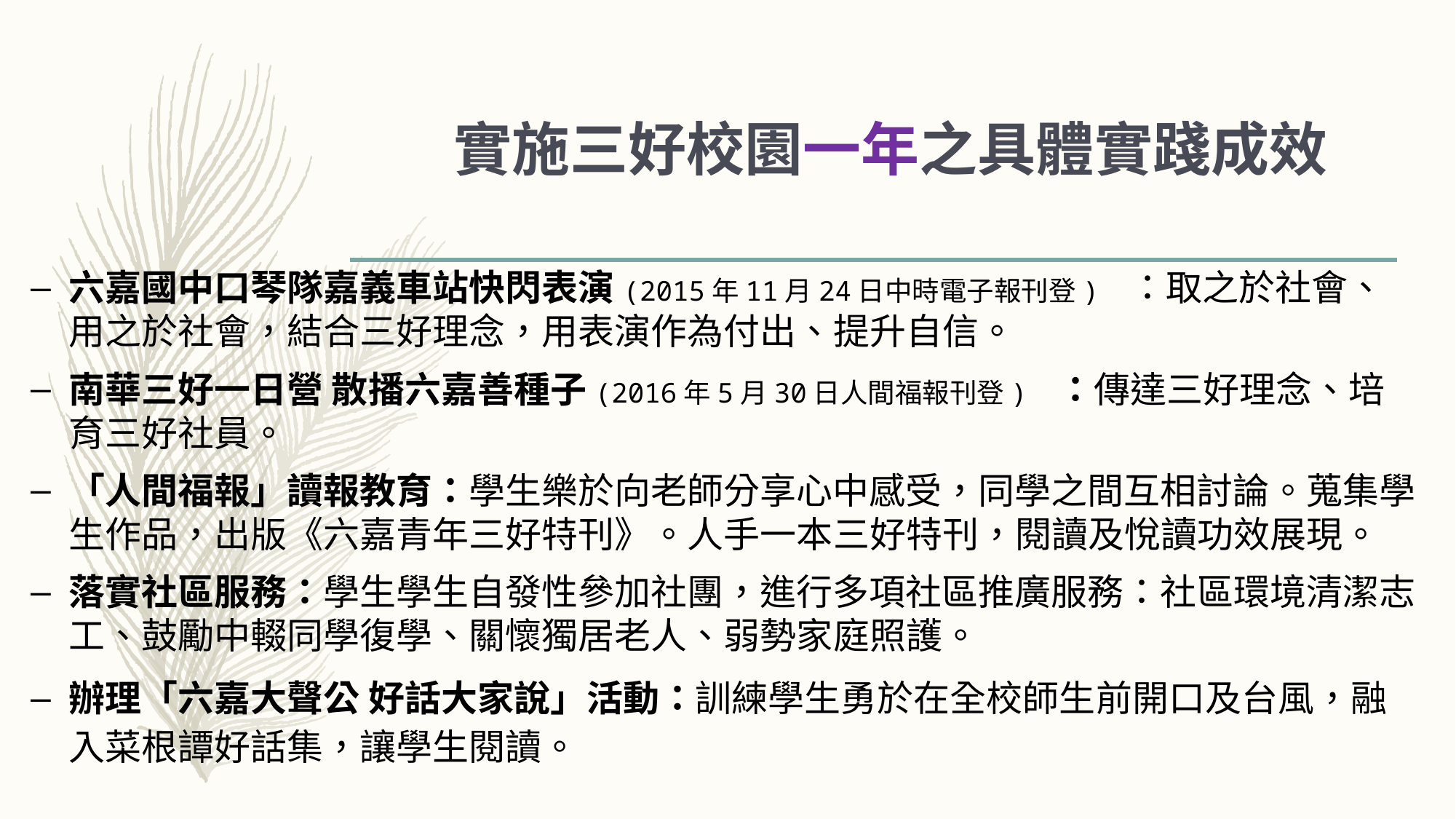

# 實施三好校園一年之具體實踐成效
六嘉國中口琴隊嘉義車站快閃表演(2015年11月24日中時電子報刊登) ：取之於社會、用之於社會，結合三好理念，用表演作為付出、提升自信。
南華三好一日營 散播六嘉善種子(2016年5月30日人間福報刊登) ：傳達三好理念、培育三好社員。
「人間福報」讀報教育：學生樂於向老師分享心中感受，同學之間互相討論。蒐集學生作品，出版《六嘉青年三好特刊》。人手一本三好特刊，閱讀及悅讀功效展現。
落實社區服務：學生學生自發性參加社團，進行多項社區推廣服務：社區環境清潔志工、鼓勵中輟同學復學、關懷獨居老人、弱勢家庭照護。
辦理「六嘉大聲公 好話大家說」活動：訓練學生勇於在全校師生前開口及台風，融入菜根譚好話集，讓學生閱讀。